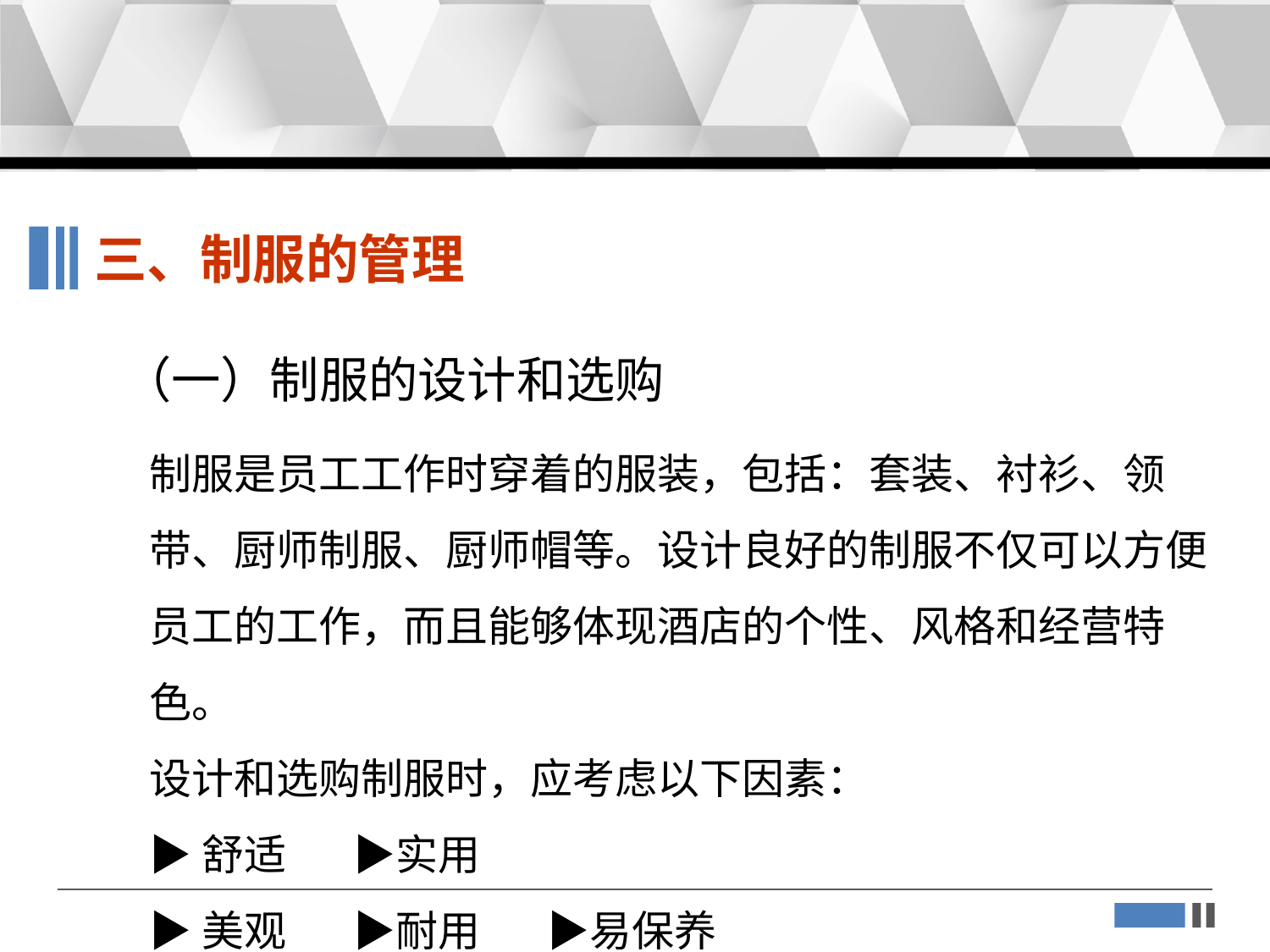

三、制服的管理

（一）制服的设计和选购
制服是员工工作时穿着的服装，包括：套装、衬衫、领带、厨师制服、厨师帽等。设计良好的制服不仅可以方便员工的工作，而且能够体现酒店的个性、风格和经营特色。
设计和选购制服时，应考虑以下因素：
▶舒适       ▶实用
▶美观       ▶耐用       ▶易保养